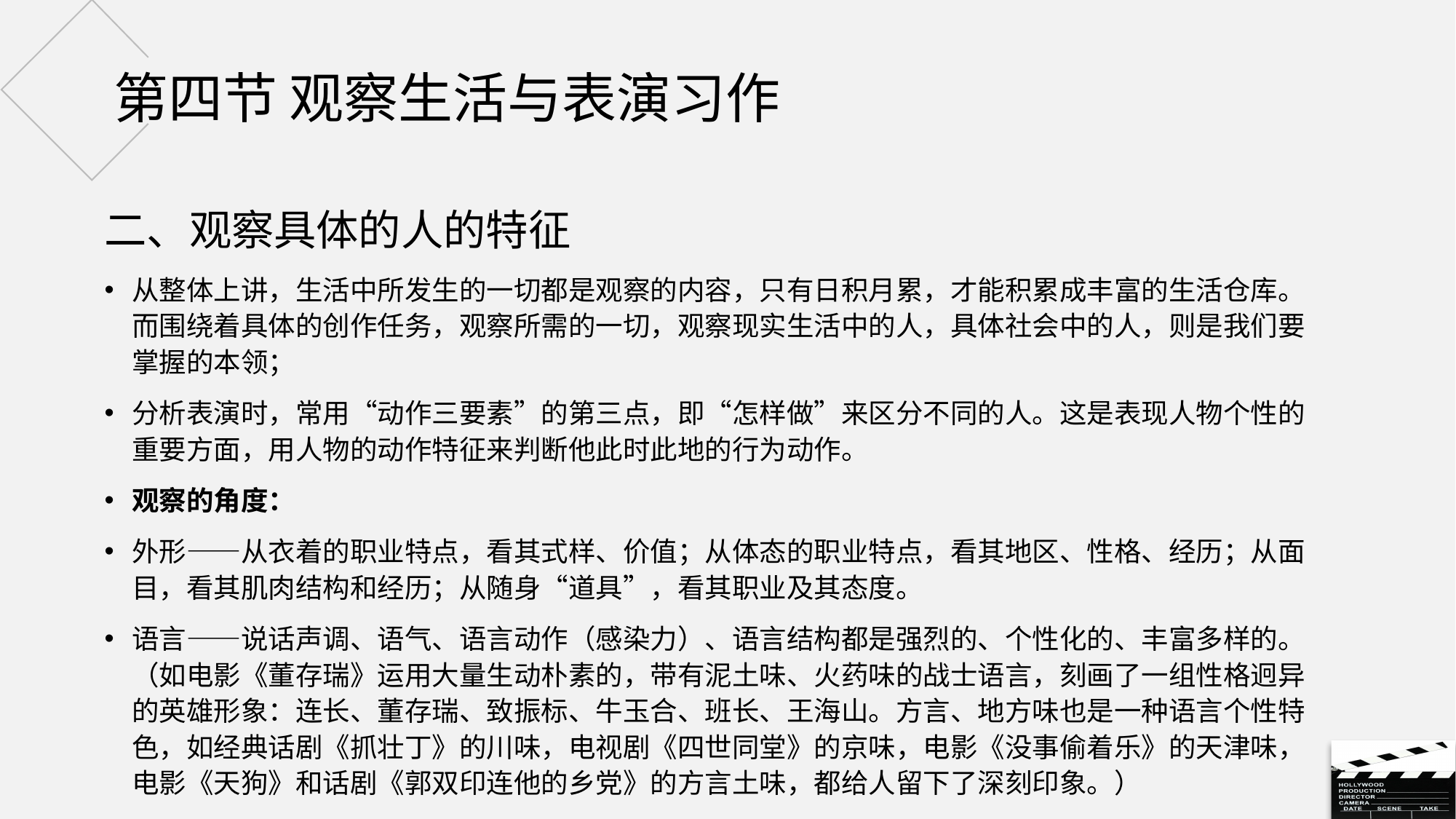

# 第四节 观察生活与表演习作
二、观察具体的人的特征
从整体上讲，生活中所发生的一切都是观察的内容，只有日积月累，才能积累成丰富的生活仓库。而围绕着具体的创作任务，观察所需的一切，观察现实生活中的人，具体社会中的人，则是我们要掌握的本领；
分析表演时，常用“动作三要素”的第三点，即“怎样做”来区分不同的人。这是表现人物个性的重要方面，用人物的动作特征来判断他此时此地的行为动作。
观察的角度：
外形——从衣着的职业特点，看其式样、价值；从体态的职业特点，看其地区、性格、经历；从面目，看其肌肉结构和经历；从随身“道具”，看其职业及其态度。
语言——说话声调、语气、语言动作（感染力）、语言结构都是强烈的、个性化的、丰富多样的。（如电影《董存瑞》运用大量生动朴素的，带有泥土味、火药味的战士语言，刻画了一组性格迥异的英雄形象：连长、董存瑞、致振标、牛玉合、班长、王海山。方言、地方味也是一种语言个性特色，如经典话剧《抓壮丁》的川味，电视剧《四世同堂》的京味，电影《没事偷着乐》的天津味，电影《天狗》和话剧《郭双印连他的乡党》的方言土味，都给人留下了深刻印象。）